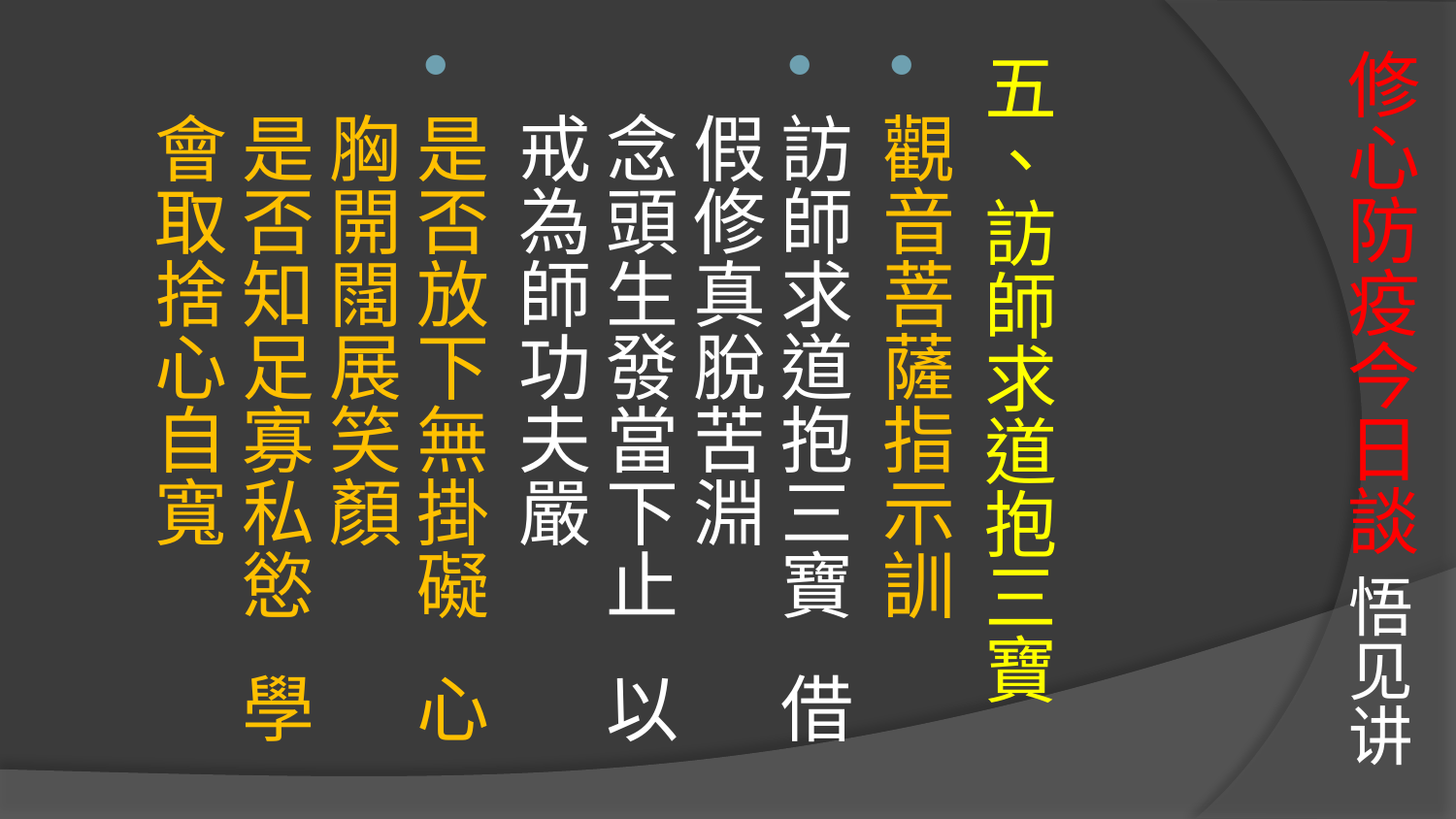

# 修心防疫今日談 悟见讲
五、訪師求道抱三寶
觀音菩薩指示訓
訪師求道抱三寶   借假修真脫苦淵
念頭生發當下止   以戒為師功夫嚴
是否放下無掛礙   心胸開闊展笑顏
是否知足寡私慾   學會取捨心自寬